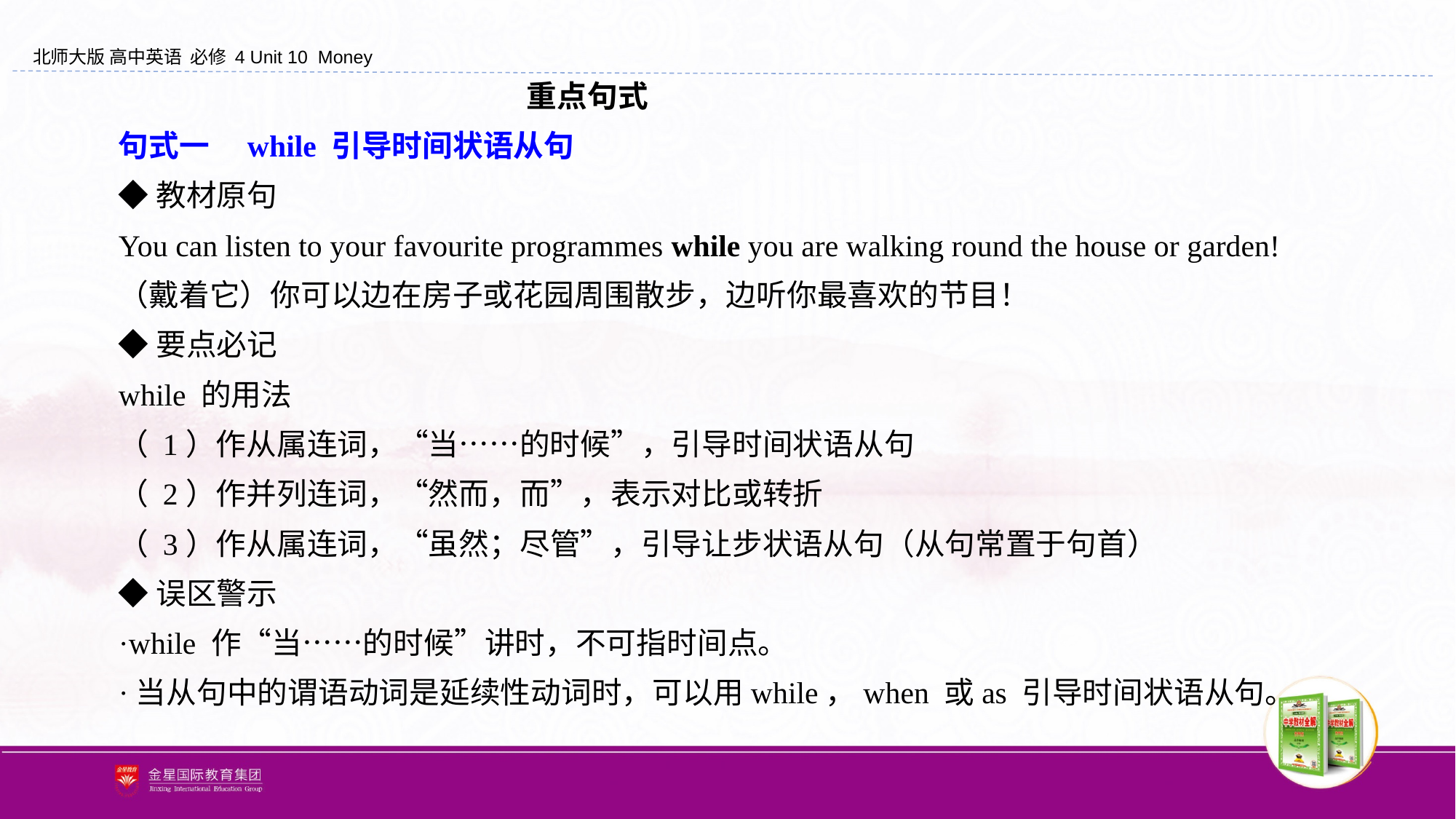

重点句式
句式一　while 引导时间状语从句
◆教材原句
You can listen to your favourite programmes while you are walking round the house or garden!
（戴着它）你可以边在房子或花园周围散步，边听你最喜欢的节目！
◆要点必记
while 的用法
（ 1）作从属连词，“当……的时候”，引导时间状语从句
（ 2）作并列连词，“然而，而”，表示对比或转折
（ 3）作从属连词，“虽然；尽管”，引导让步状语从句（从句常置于句首）
◆误区警示
·while 作“当……的时候”讲时，不可指时间点。
·当从句中的谓语动词是延续性动词时，可以用while，when 或as 引导时间状语从句。